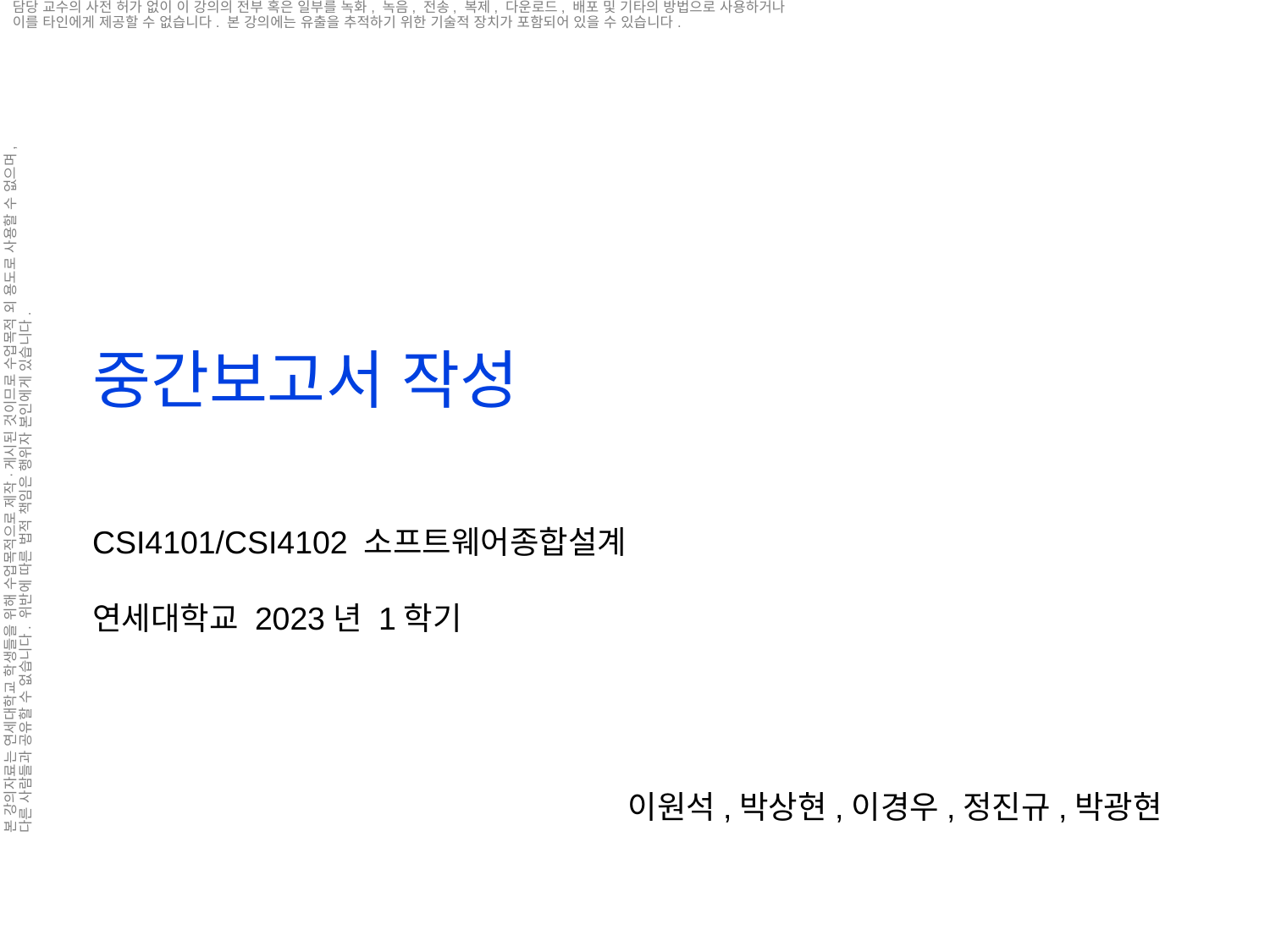

# 중간보고서 작성
CSI4101/CSI4102 소프트웨어종합설계

연세대학교 2023년 1학기
이원석,박상현,이경우,정진규,박광현